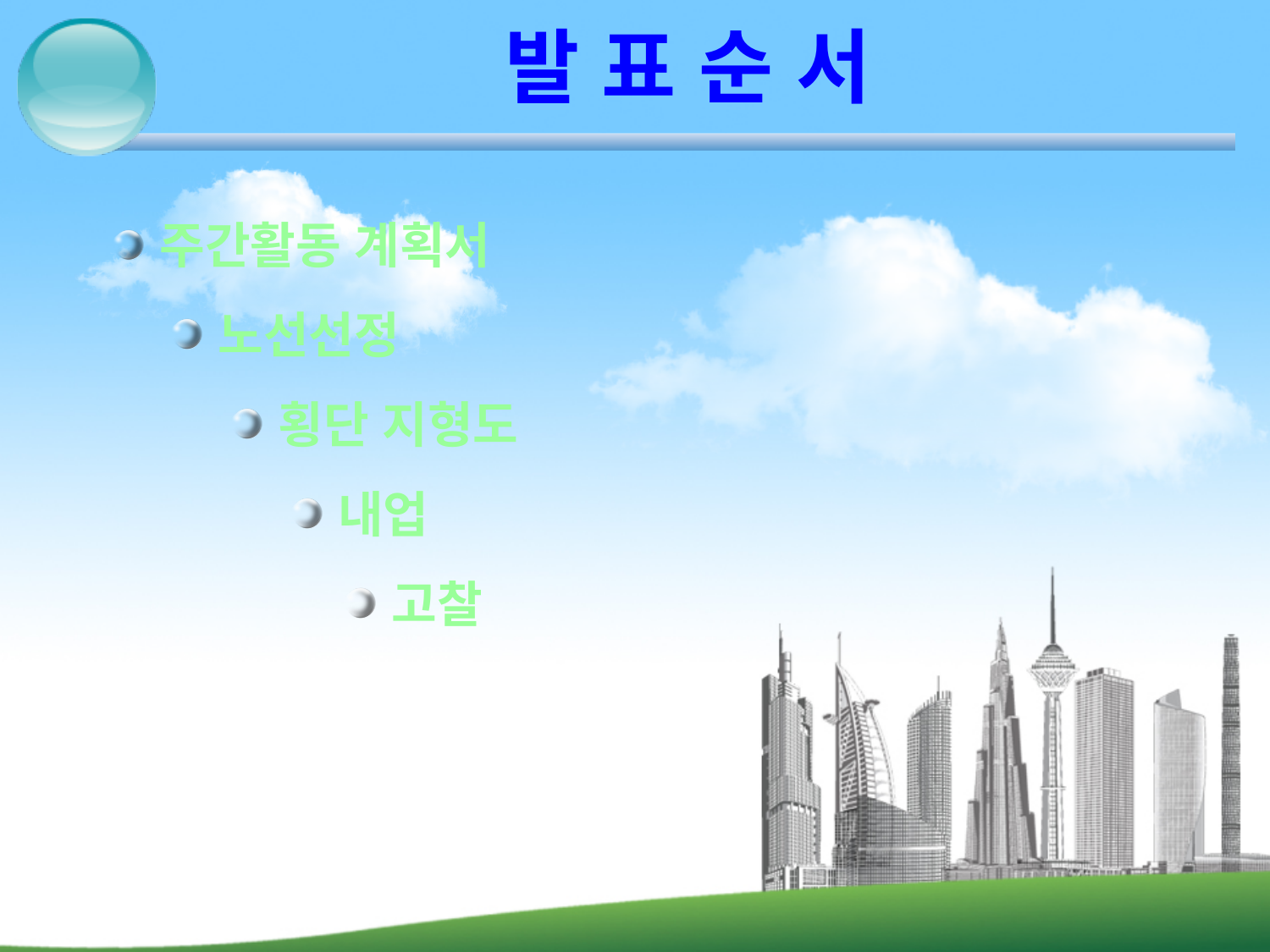

# 발 표 순 서
주간활동 계획서
노선선정
횡단 지형도
내업
고찰